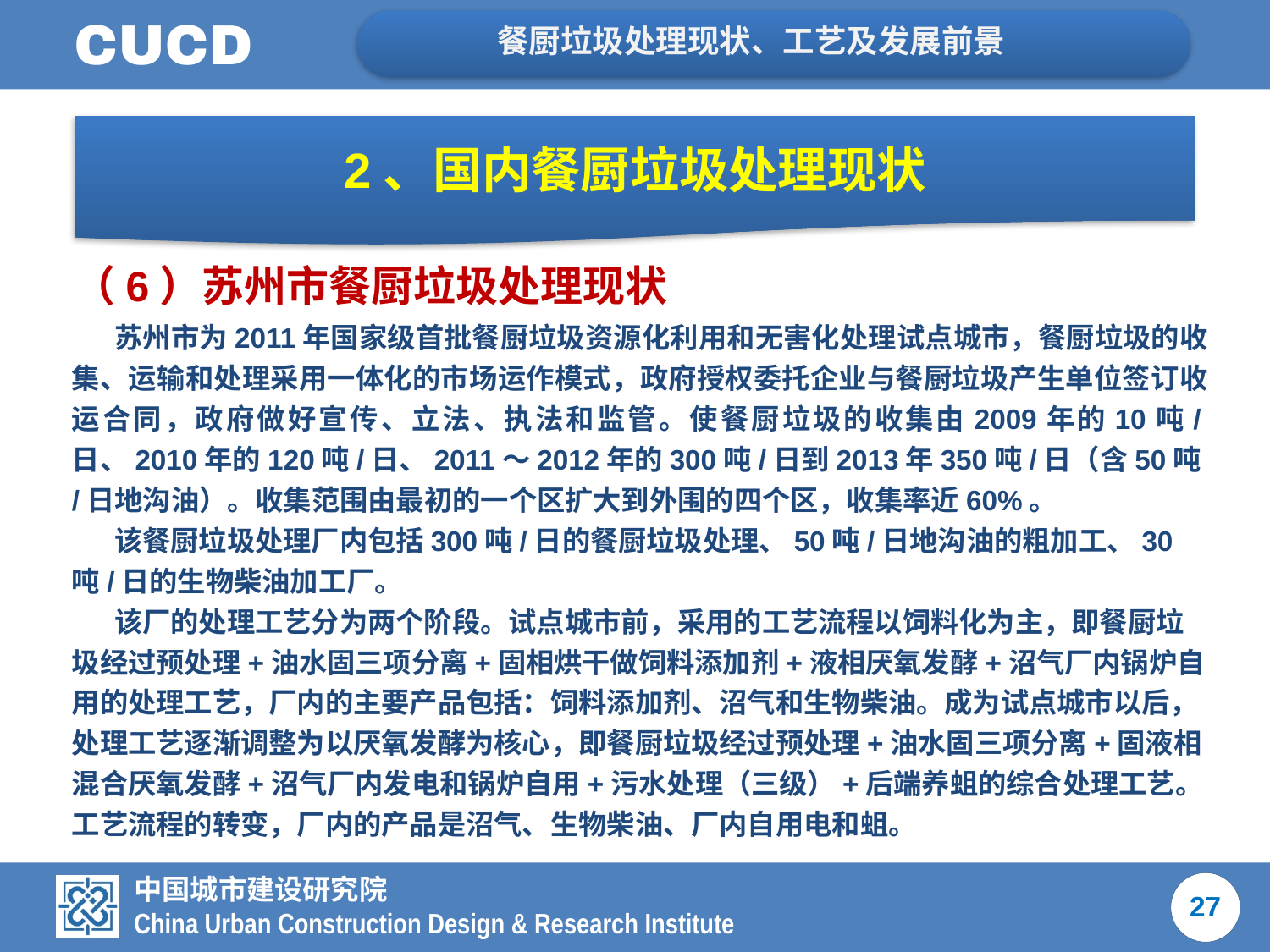

2、国内餐厨垃圾处理现状
（6）苏州市餐厨垃圾处理现状
苏州市为2011年国家级首批餐厨垃圾资源化利用和无害化处理试点城市，餐厨垃圾的收集、运输和处理采用一体化的市场运作模式，政府授权委托企业与餐厨垃圾产生单位签订收运合同，政府做好宣传、立法、执法和监管。使餐厨垃圾的收集由2009年的10吨/日、2010年的120吨/日、2011～2012年的300吨/日到2013年350吨/日（含50吨/日地沟油）。收集范围由最初的一个区扩大到外围的四个区，收集率近60%。
该餐厨垃圾处理厂内包括300吨/日的餐厨垃圾处理、50吨/日地沟油的粗加工、30吨/日的生物柴油加工厂。
该厂的处理工艺分为两个阶段。试点城市前，采用的工艺流程以饲料化为主，即餐厨垃圾经过预处理+油水固三项分离+固相烘干做饲料添加剂+液相厌氧发酵+沼气厂内锅炉自用的处理工艺，厂内的主要产品包括：饲料添加剂、沼气和生物柴油。成为试点城市以后，处理工艺逐渐调整为以厌氧发酵为核心，即餐厨垃圾经过预处理+油水固三项分离+固液相混合厌氧发酵+沼气厂内发电和锅炉自用+污水处理（三级）+后端养蛆的综合处理工艺。工艺流程的转变，厂内的产品是沼气、生物柴油、厂内自用电和蛆。

27